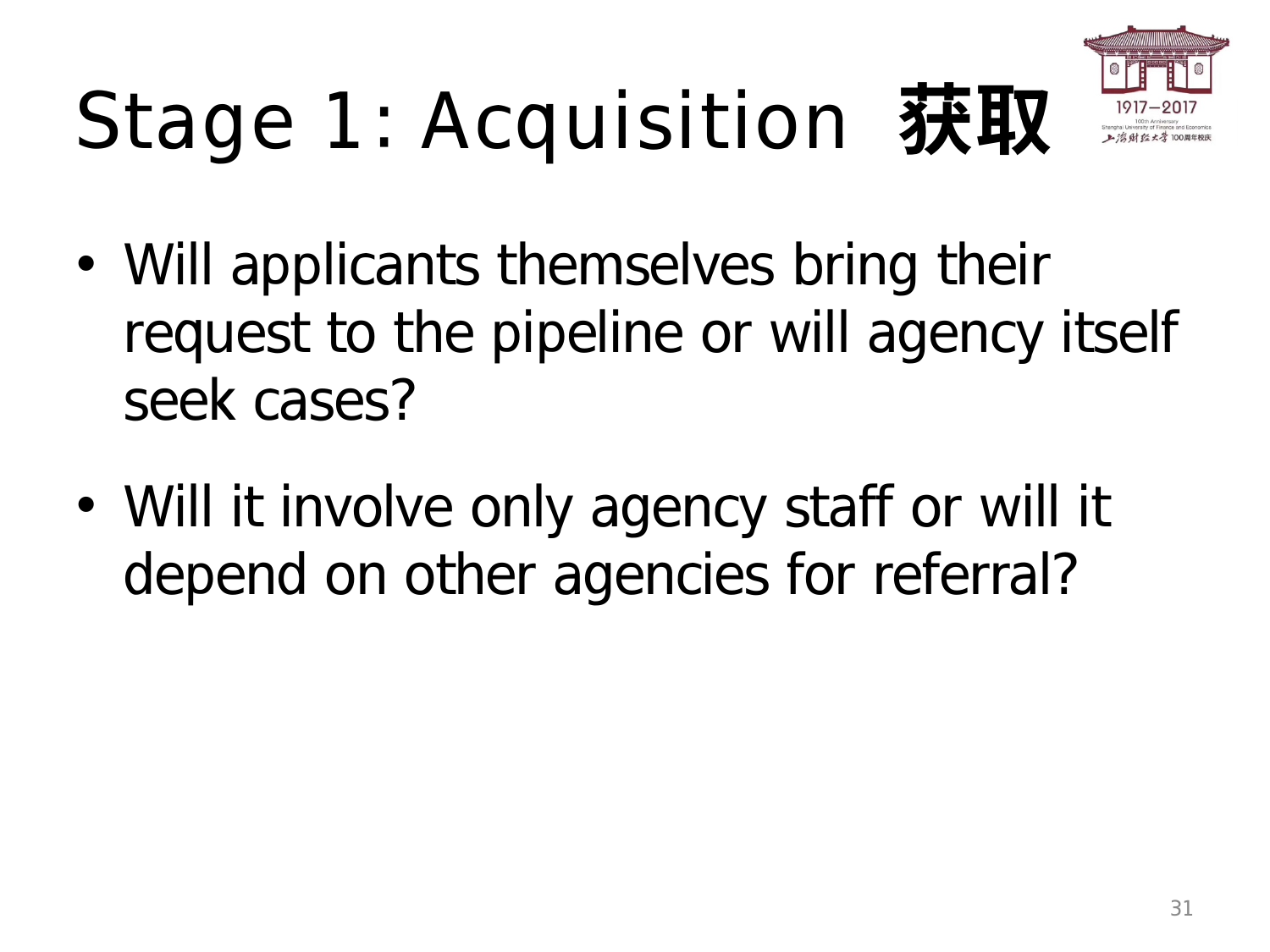

# Stage 1: Acquisition 获取
Will applicants themselves bring their request to the pipeline or will agency itself seek cases?
Will it involve only agency staff or will it depend on other agencies for referral?
31